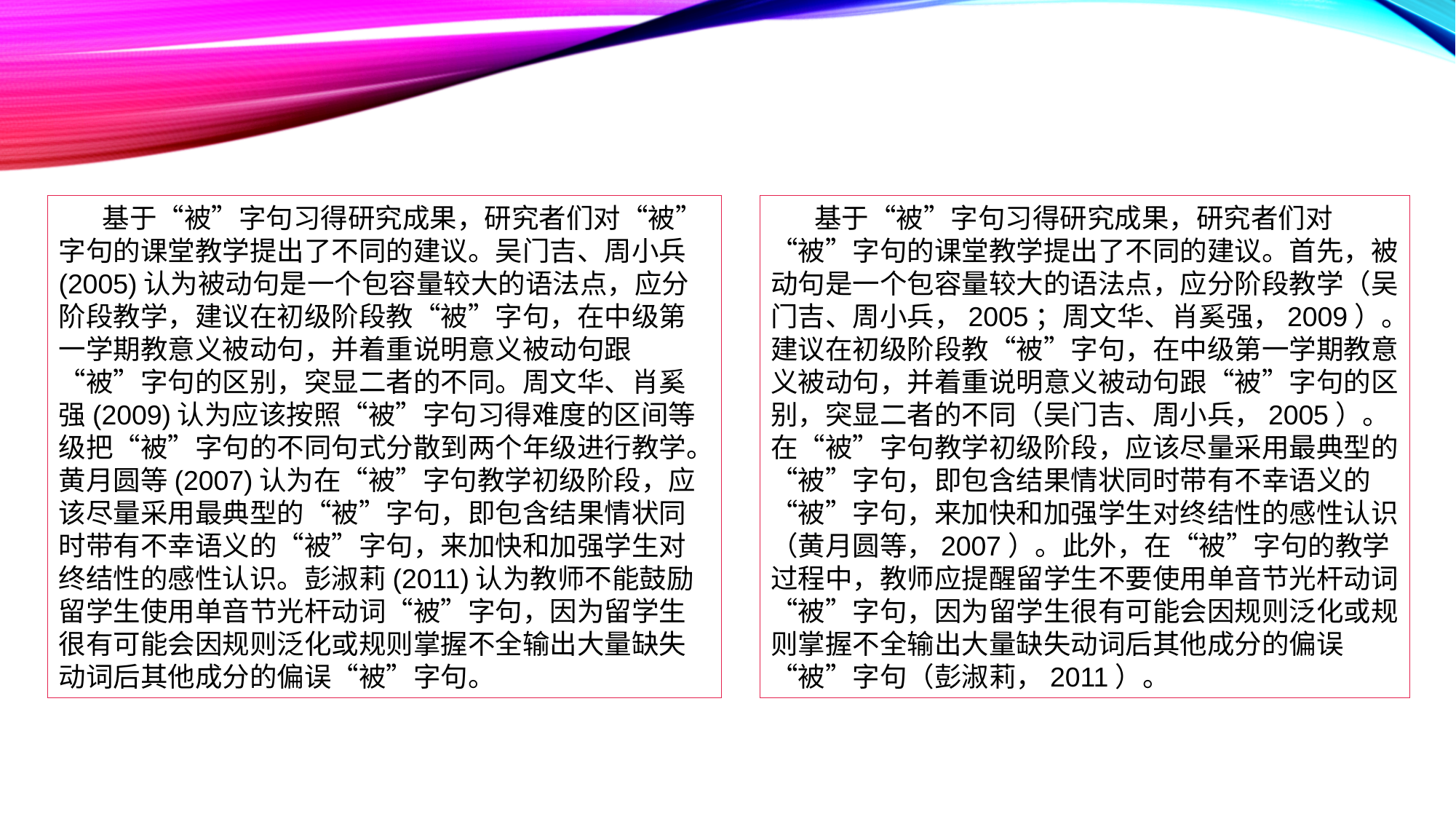

基于“被”字句习得研究成果，研究者们对“被”字句的课堂教学提出了不同的建议。首先，被动句是一个包容量较大的语法点，应分阶段教学（吴门吉、周小兵，2005；周文华、肖奚强，2009）。建议在初级阶段教“被”字句，在中级第一学期教意义被动句，并着重说明意义被动句跟“被”字句的区别，突显二者的不同（吴门吉、周小兵，2005）。在“被”字句教学初级阶段，应该尽量采用最典型的“被”字句，即包含结果情状同时带有不幸语义的“被”字句，来加快和加强学生对终结性的感性认识（黄月圆等，2007）。此外，在“被”字句的教学过程中，教师应提醒留学生不要使用单音节光杆动词“被”字句，因为留学生很有可能会因规则泛化或规则掌握不全输出大量缺失动词后其他成分的偏误“被”字句（彭淑莉，2011）。
      基于“被”字句习得研究成果，研究者们对“被”字句的课堂教学提出了不同的建议。吴门吉、周小兵(2005)认为被动句是一个包容量较大的语法点，应分阶段教学，建议在初级阶段教“被”字句，在中级第一学期教意义被动句，并着重说明意义被动句跟“被”字句的区别，突显二者的不同。周文华、肖奚强(2009)认为应该按照“被”字句习得难度的区间等级把“被”字句的不同句式分散到两个年级进行教学。黄月圆等(2007)认为在“被”字句教学初级阶段，应该尽量采用最典型的“被”字句，即包含结果情状同时带有不幸语义的“被”字句，来加快和加强学生对终结性的感性认识。彭淑莉(2011)认为教师不能鼓励留学生使用单音节光杆动词“被”字句，因为留学生很有可能会因规则泛化或规则掌握不全输出大量缺失动词后其他成分的偏误“被”字句。